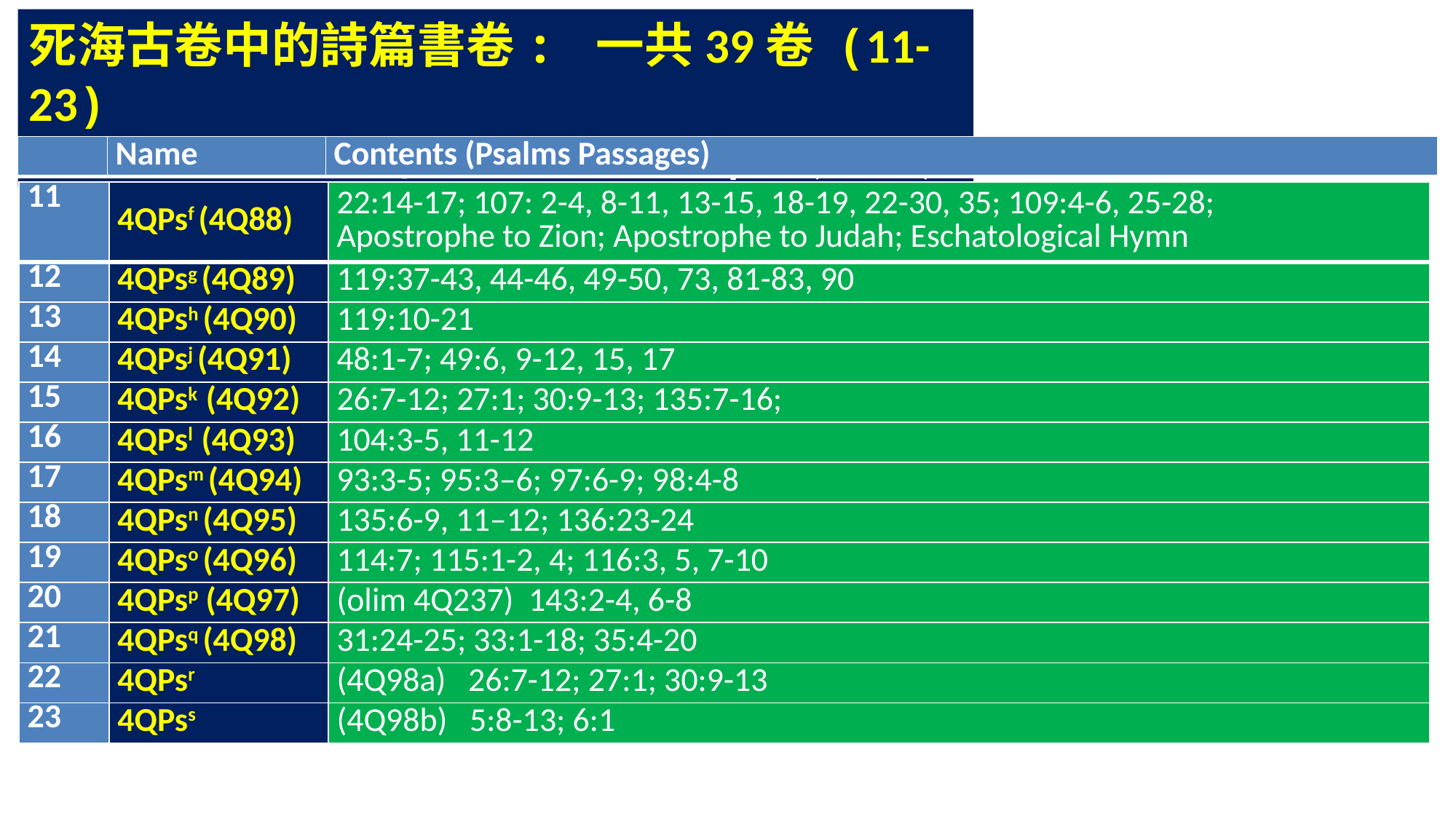

死海古卷中的詩篇書卷: 一共39卷 (11-23)
Psalms Scrolls from Qumran: total 39 copies (11-23)
|  | Name | Contents (Psalms Passages) |
| --- | --- | --- |
| 11 | 4QPsf (4Q88) | 22:14-17; 107: 2-4, 8-11, 13-15, 18-19, 22-30, 35; 109:4-6, 25-28; Apostrophe to Zion; Apostrophe to Judah; Eschatological Hymn |
| --- | --- | --- |
| 12 | 4QPsg (4Q89) | 119:37-43, 44-46, 49-50, 73, 81-83, 90 |
| 13 | 4QPsh (4Q90) | 119:10-21 |
| 14 | 4QPsj (4Q91) | 48:1-7; 49:6, 9-12, 15, 17 |
| 15 | 4QPsk (4Q92) | 26:7-12; 27:1; 30:9-13; 135:7-16; |
| 16 | 4QPsl (4Q93) | 104:3-5, 11-12 |
| 17 | 4QPsm (4Q94) | 93:3-5; 95:3–6; 97:6-9; 98:4-8 |
| 18 | 4QPsn (4Q95) | 135:6-9, 11–12; 136:23-24 |
| 19 | 4QPso (4Q96) | 114:7; 115:1-2, 4; 116:3, 5, 7-10 |
| 20 | 4QPsp (4Q97) | (olim 4Q237) 143:2-4, 6-8 |
| 21 | 4QPsq (4Q98) | 31:24-25; 33:1-18; 35:4-20 |
| 22 | 4QPsr | (4Q98a) 26:7-12; 27:1; 30:9-13 |
| 23 | 4QPss | (4Q98b) 5:8-13; 6:1 |